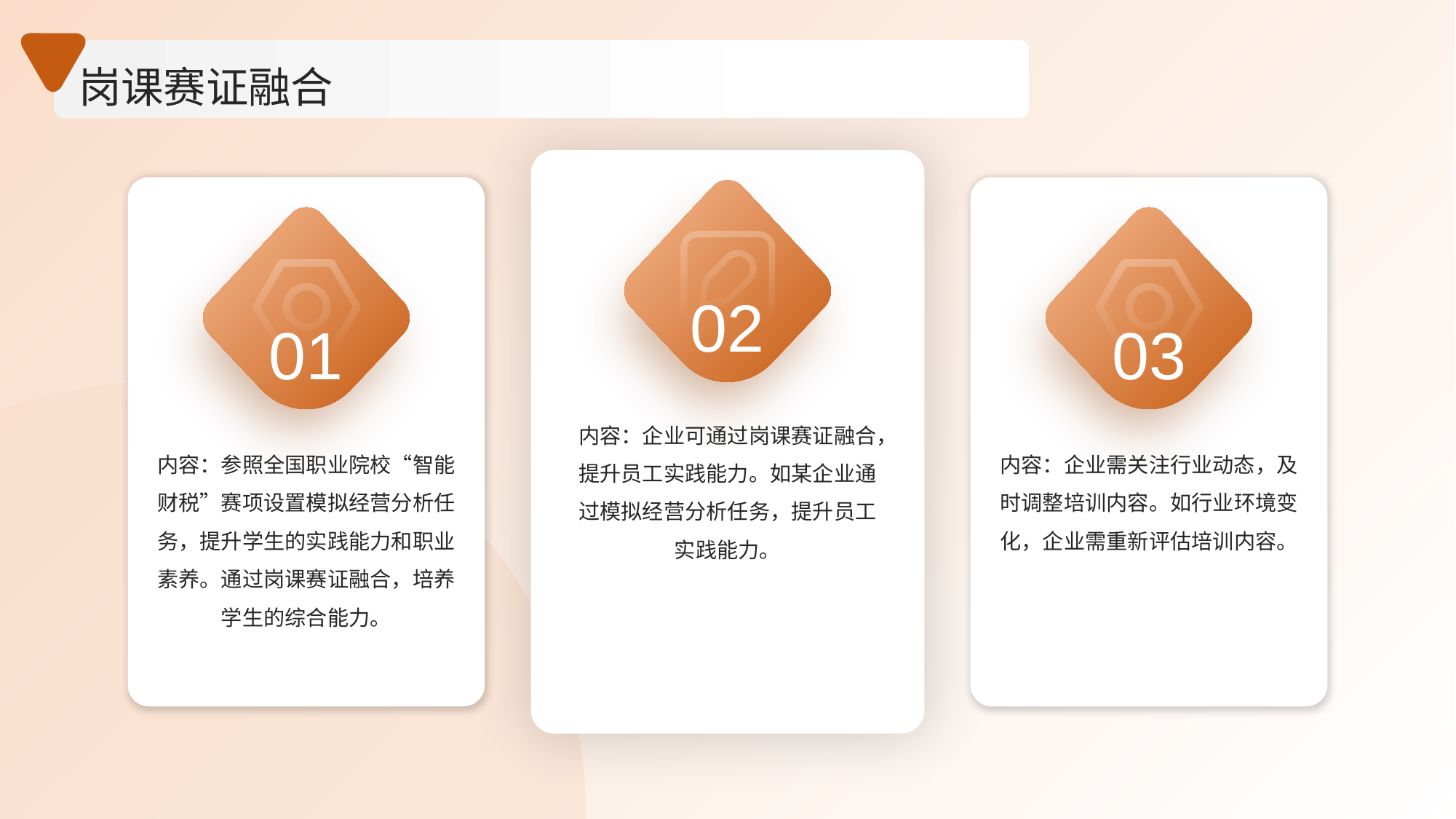

岗课赛证融合

02
01
03

内容：企业可通过岗课赛证融合，提升员工实践能力。如某企业通过模拟经营分析任务，提升员工实践能力。
内容：参照全国职业院校“智能财税”赛项设置模拟经营分析任务，提升学生的实践能力和职业素养。通过岗课赛证融合，培养学生的综合能力。
内容：企业需关注行业动态，及时调整培训内容。如行业环境变化，企业需重新评估培训内容。